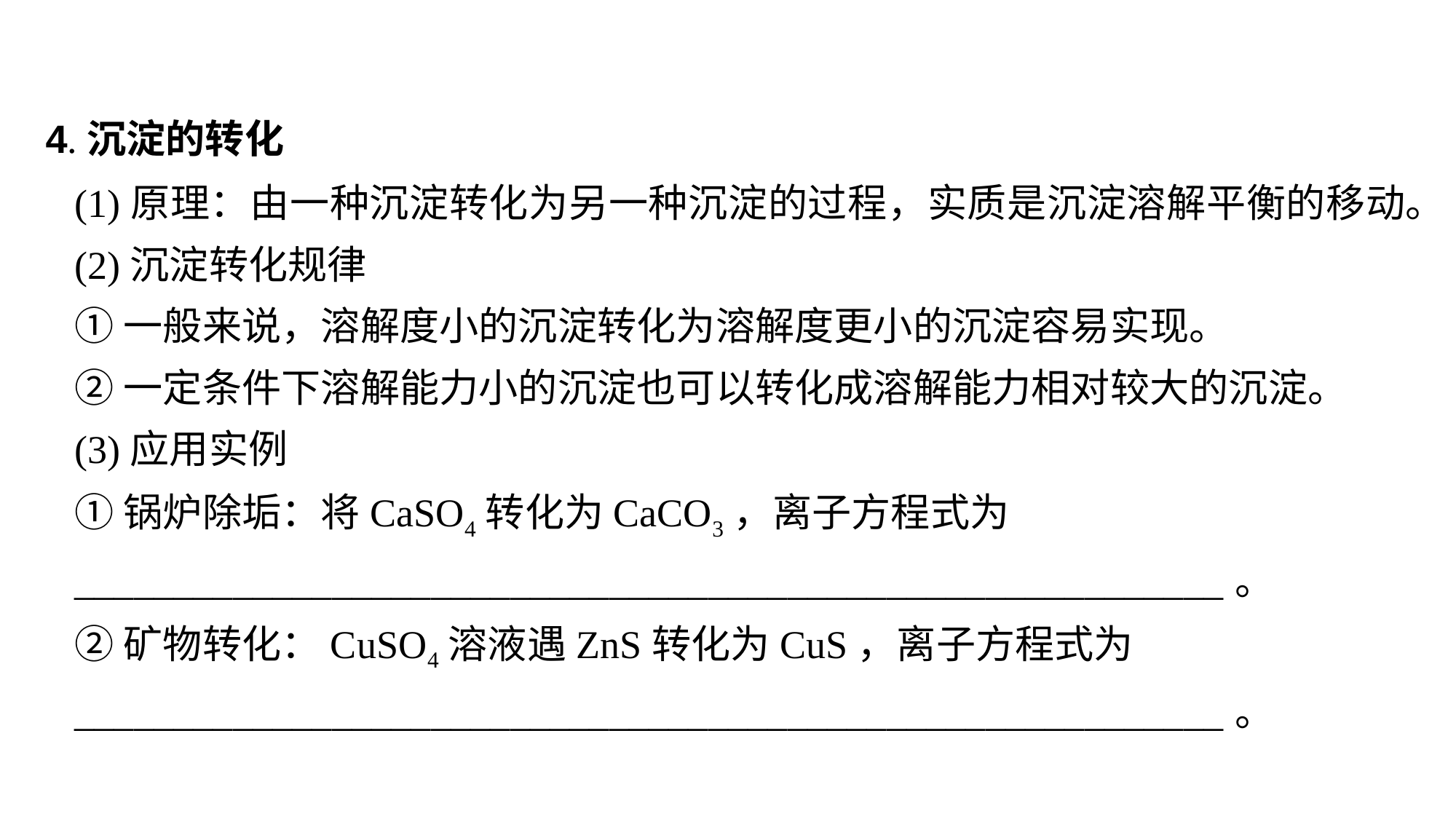

4.沉淀的转化
(1)原理：由一种沉淀转化为另一种沉淀的过程，实质是沉淀溶解平衡的移动。
(2)沉淀转化规律
①一般来说，溶解度小的沉淀转化为溶解度更小的沉淀容易实现。
②一定条件下溶解能力小的沉淀也可以转化成溶解能力相对较大的沉淀。
(3)应用实例
①锅炉除垢：将CaSO4转化为CaCO3，离子方程式为
__________________________________________________________。
②矿物转化：CuSO4溶液遇ZnS转化为CuS，离子方程式为
__________________________________________________________。